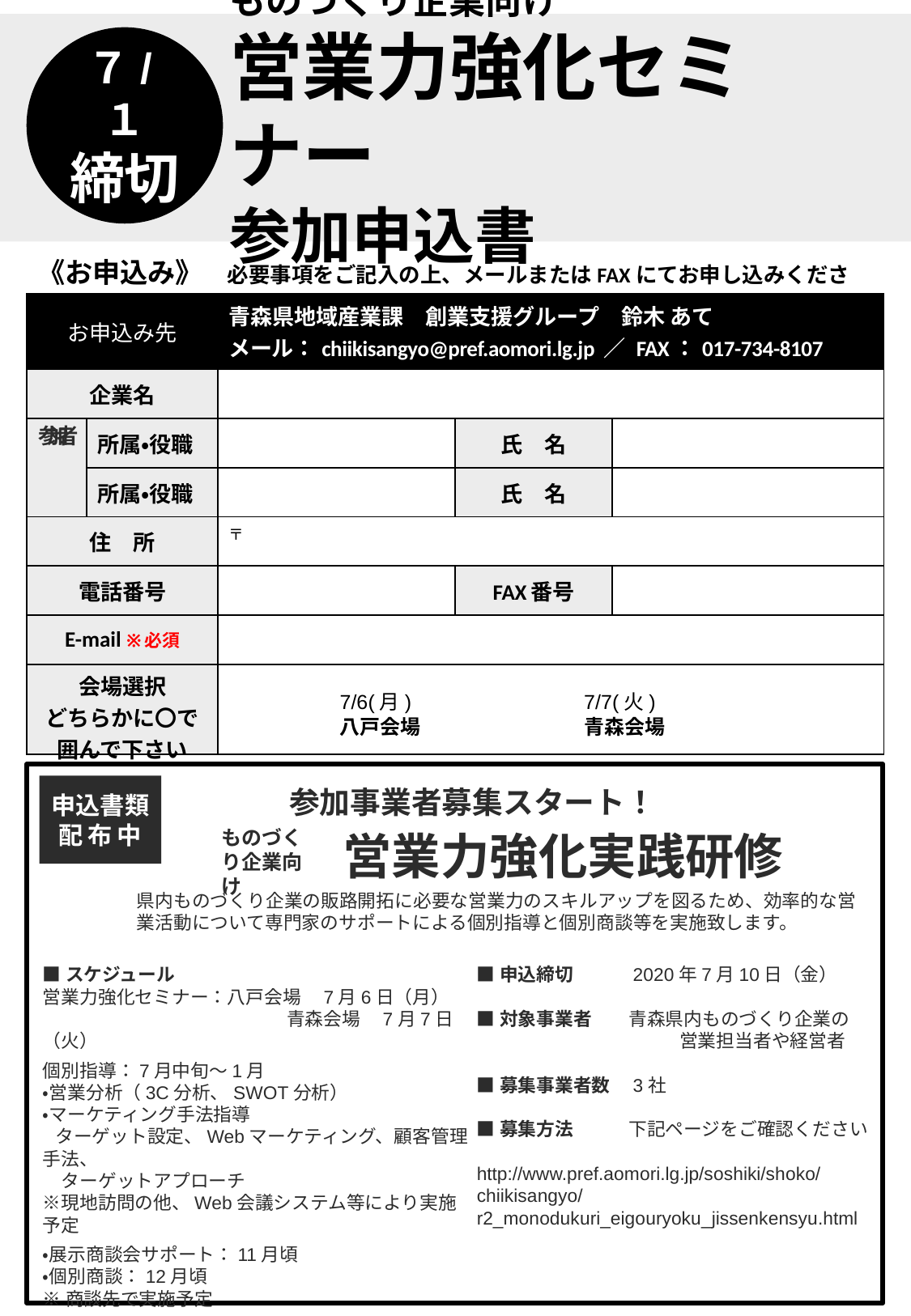

ものづくり企業向け
営業力強化セミナー
参加申込書
７/１
締切
《お申込み》　必要事項をご記入の上、メールまたはFAXにてお申し込みください。
| お申込み先 |  | 青森県地域産業課　創業支援グループ　鈴木 あて メール：chiikisangyo@pref.aomori.lg.jp ／ FAX：017-734-8107 |  |  |
| --- | --- | --- | --- | --- |
| 企業名 |  |  |  |  |
|  | 所属・役職 |  | 氏　名 |  |
|  | 所属・役職 |  | 氏　名 |  |
| 住　所 |  | 〒 |  |  |
| 電話番号 |  |  | FAX番号 |  |
| E-mail ※必須 |  |  |  |  |
| 会場選択 どちらかに〇で囲んで下さい |  |  |  |  |
参加者
7/6(月)
八戸会場

7/7(火)
青森会場

申込書類
配布中
参加事業者募集スタート！
ものづくり企業向け
 　営業力強化実践研修
県内ものづくり企業の販路開拓に必要な営業力のスキルアップを図るため、効率的な営業活動について専門家のサポートによる個別指導と個別商談等を実施致します。
■スケジュール
営業力強化セミナー：八戸会場　7月6日（月）
　　　　　　　　　　　　　 青森会場　7月7日（火）

個別指導：7月中旬～1月
・営業分析（3C分析、SWOT分析）
・マーケティング手法指導
  ターゲット設定、Webマーケティング、顧客管理手法、
　ターゲットアプローチ
※現地訪問の他、Web会議システム等により実施予定

・展示商談会サポート：11月頃
・個別商談：12月頃
※商談先で実施予定

・成果報告会：2月下旬
※青森市内の会場を予定
■申込締切　　　2020年7月10日（金）

■対象事業者　　青森県内ものづくり企業の
　　　　　　　　　　　営業担当者や経営者

■募集事業者数　3社

■募集方法　　　下記ページをご確認ください

http://www.pref.aomori.lg.jp/soshiki/shoko/chiikisangyo/r2_monodukuri_eigouryoku_jissenkensyu.html